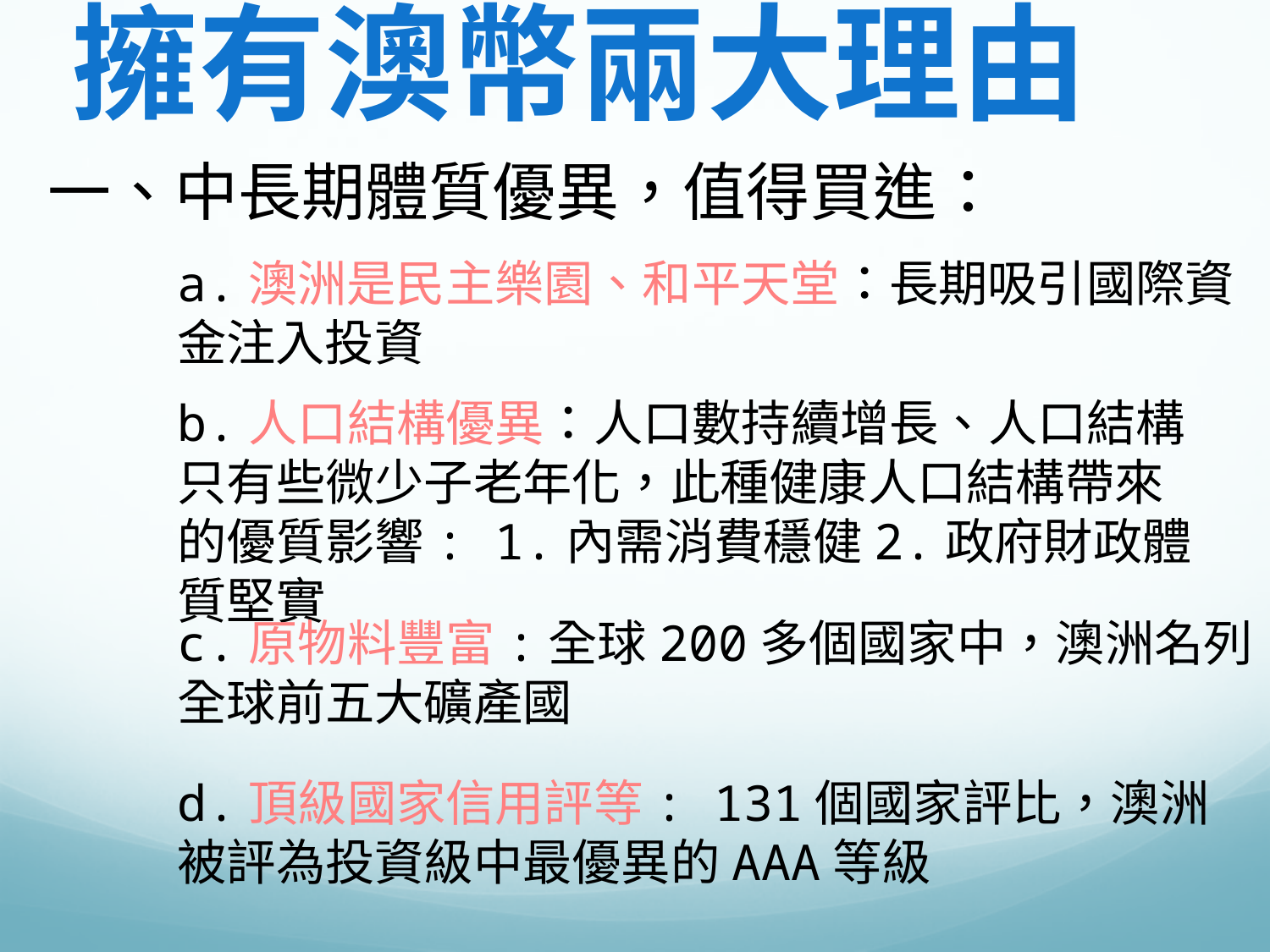

擁有澳幣兩大理由
一、中長期體質優異，值得買進：
a.澳洲是民主樂園、和平天堂：長期吸引國際資金注入投資

b.人口結構優異：人口數持續增長、人口結構只有些微少子老年化，此種健康人口結構帶來的優質影響: 1.內需消費穩健2.政府財政體質堅實
c.原物料豐富:全球200多個國家中，澳洲名列全球前五大礦產國
d.頂級國家信用評等: 131個國家評比，澳洲被評為投資級中最優異的AAA等級